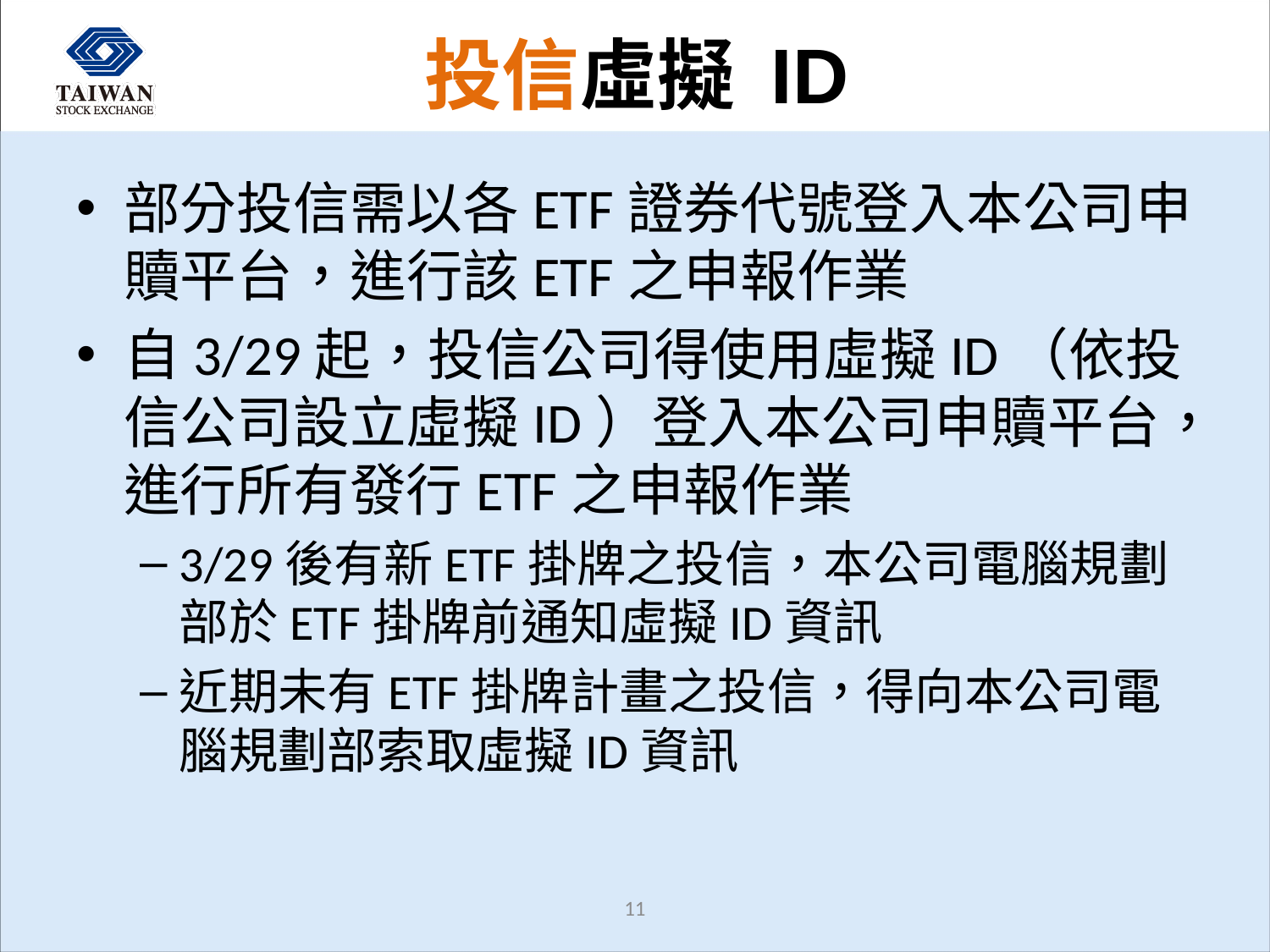

# 投信虛擬 ID
部分投信需以各ETF證券代號登入本公司申贖平台，進行該ETF之申報作業
自3/29起，投信公司得使用虛擬ID（依投信公司設立虛擬ID）登入本公司申贖平台，進行所有發行ETF之申報作業
3/29後有新ETF掛牌之投信，本公司電腦規劃部於ETF掛牌前通知虛擬ID資訊
近期未有ETF掛牌計畫之投信，得向本公司電腦規劃部索取虛擬ID資訊

11